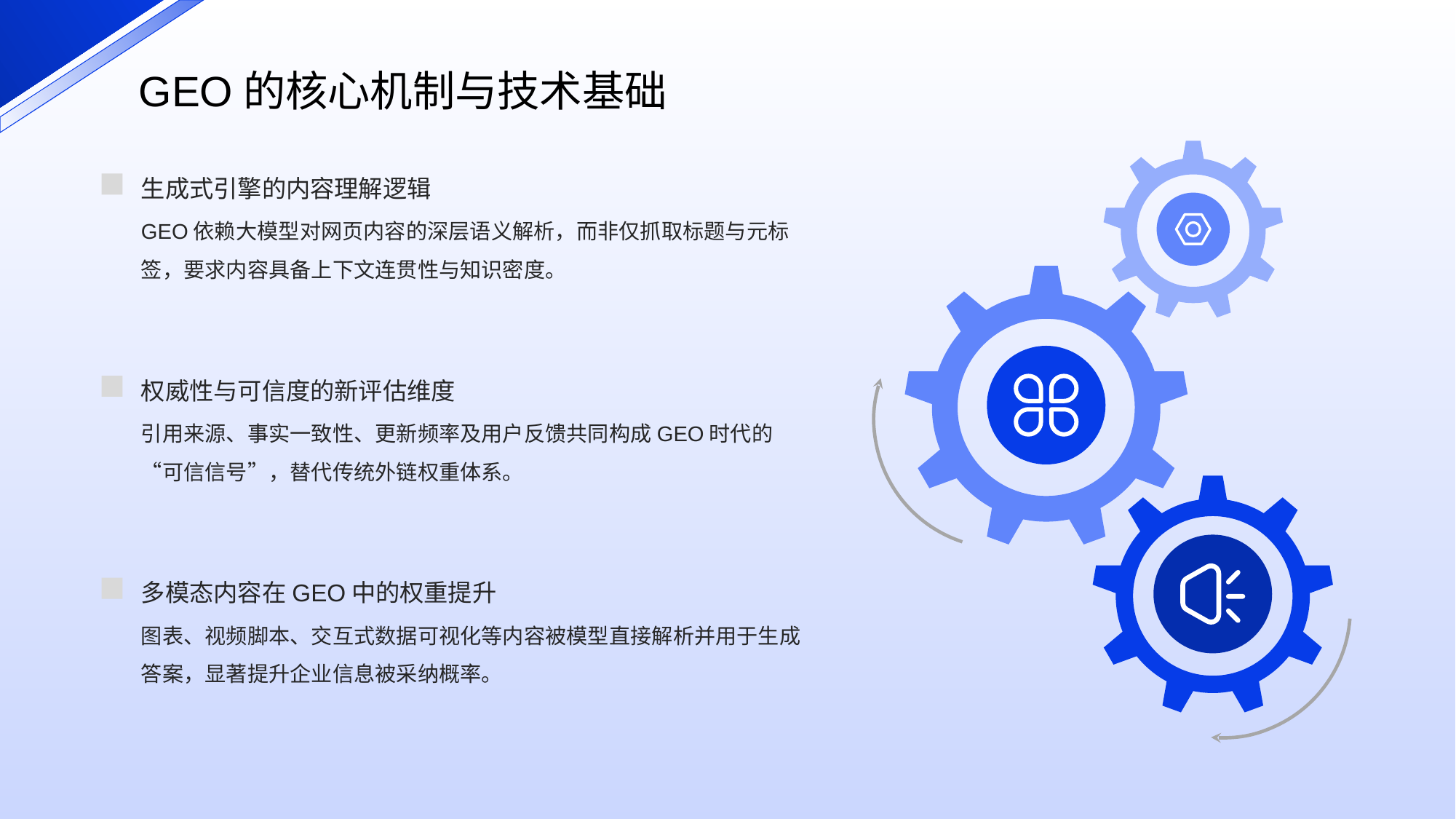

GEO的核心机制与技术基础

生成式引擎的内容理解逻辑

GEO依赖大模型对网页内容的深层语义解析，而非仅抓取标题与元标签，要求内容具备上下文连贯性与知识密度。

权威性与可信度的新评估维度

引用来源、事实一致性、更新频率及用户反馈共同构成GEO时代的“可信信号”，替代传统外链权重体系。

多模态内容在GEO中的权重提升

图表、视频脚本、交互式数据可视化等内容被模型直接解析并用于生成答案，显著提升企业信息被采纳概率。